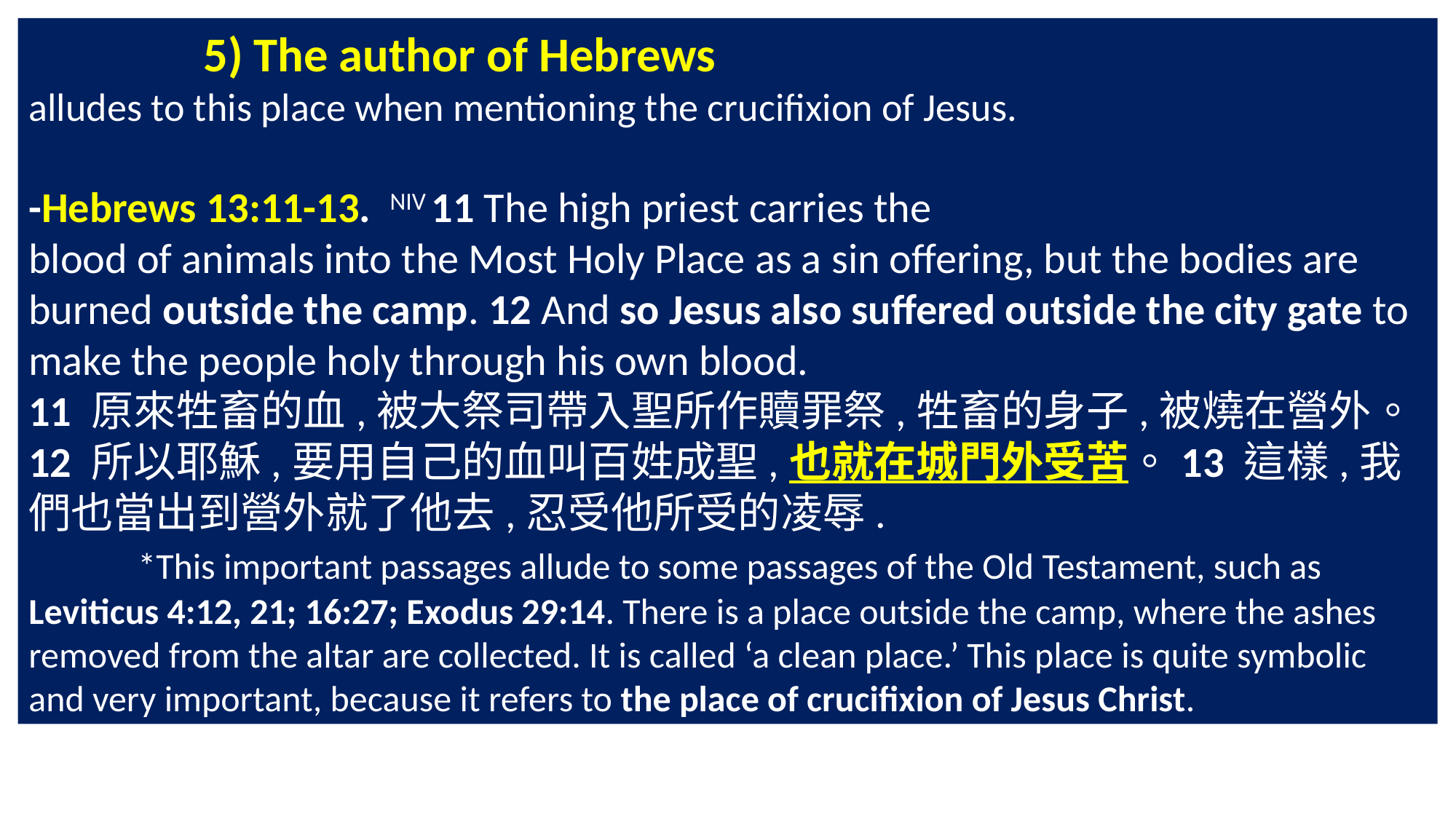

5) The author of Hebrews
alludes to this place when mentioning the crucifixion of Jesus.

-Hebrews 13:11-13.  NIV 11 The high priest carries the
blood of animals into the Most Holy Place as a sin offering, but the bodies are burned outside the camp. 12 And so Jesus also suffered outside the city gate to make the people holy through his own blood.
11 原來牲畜的血,被大祭司帶入聖所作贖罪祭,牲畜的身子,被燒在營外。12 所以耶穌,要用自己的血叫百姓成聖,也就在城門外受苦。13 這樣,我們也當出到營外就了他去,忍受他所受的凌辱.
	*This important passages allude to some passages of the Old Testament, such as Leviticus 4:12, 21; 16:27; Exodus 29:14. There is a place outside the camp, where the ashes removed from the altar are collected. It is called ‘a clean place.’ This place is quite symbolic and very important, because it refers to the place of crucifixion of Jesus Christ.